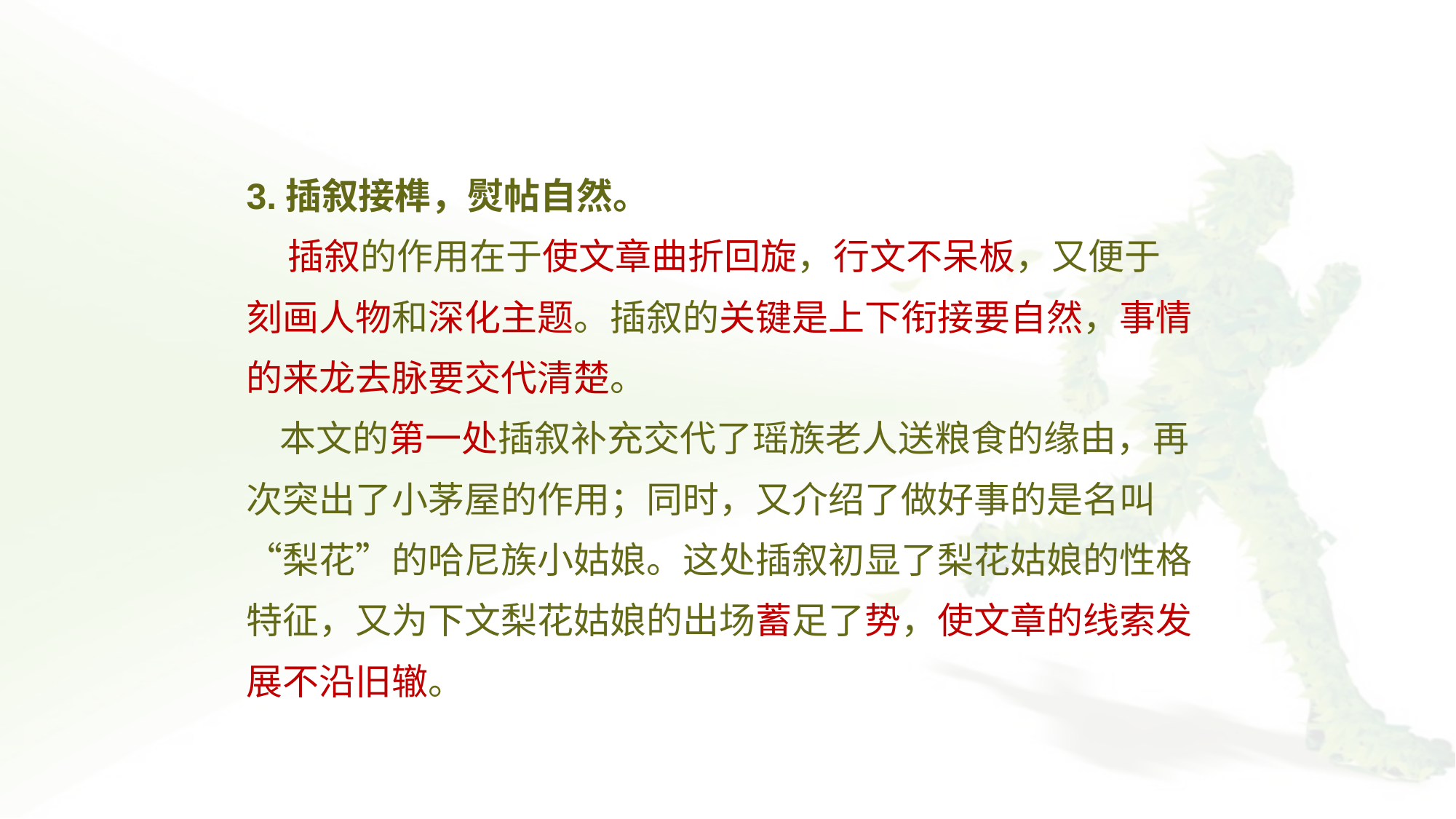

3.插叙接榫，熨帖自然。
    插叙的作用在于使文章曲折回旋，行文不呆板，又便于
刻画人物和深化主题。插叙的关键是上下衔接要自然，事情
的来龙去脉要交代清楚。
   本文的第一处插叙补充交代了瑶族老人送粮食的缘由，再次突出了小茅屋的作用；同时，又介绍了做好事的是名叫“梨花”的哈尼族小姑娘。这处插叙初显了梨花姑娘的性格特征，又为下文梨花姑娘的出场蓄足了势，使文章的线索发展不沿旧辙。